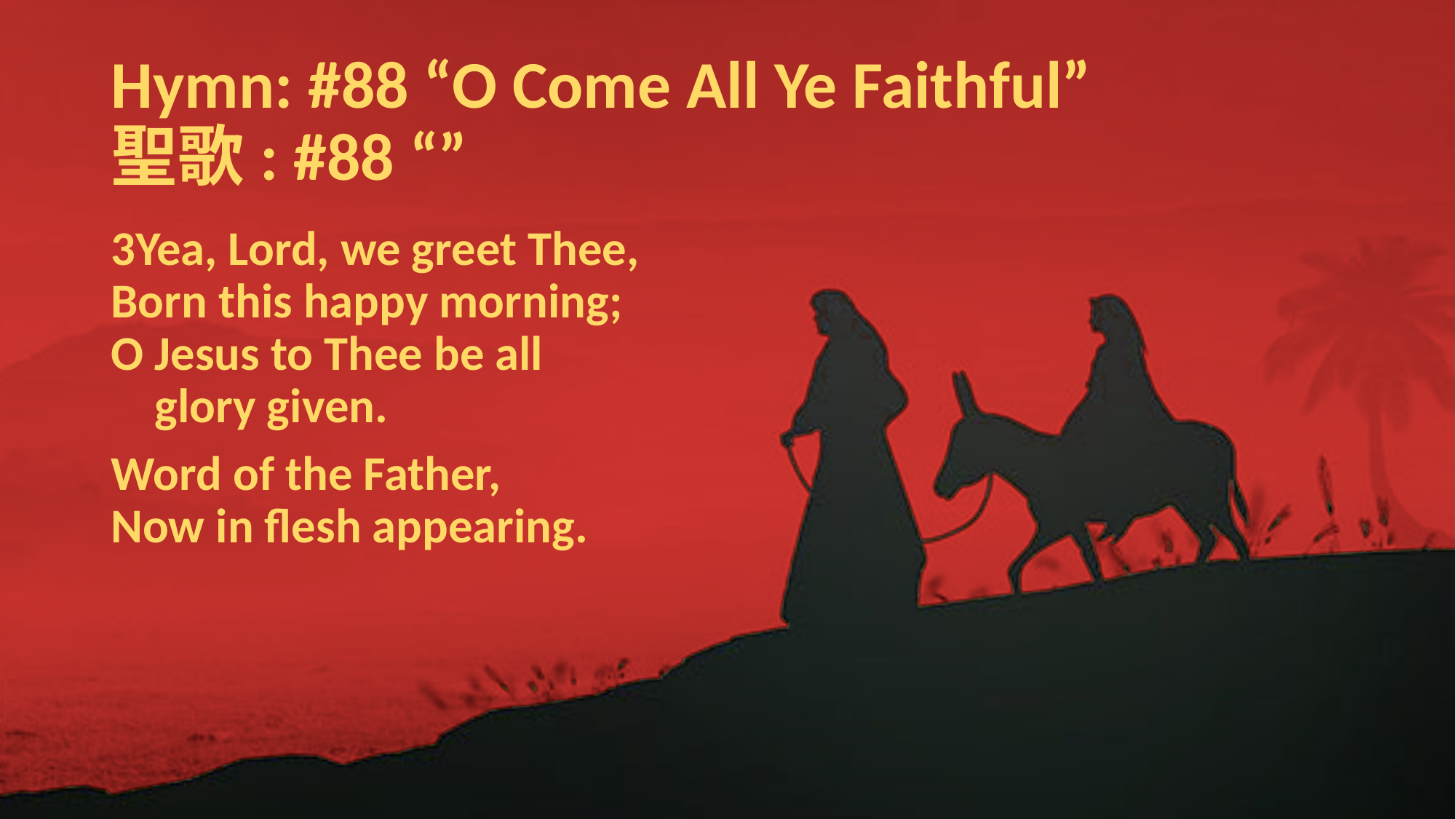

# Hymn: #88 “O Come All Ye Faithful” 聖歌: #88 “”
3Yea, Lord, we greet Thee,
Born this happy morning;
O Jesus to Thee be all
    glory given.
Word of the Father,
Now in flesh appearing.